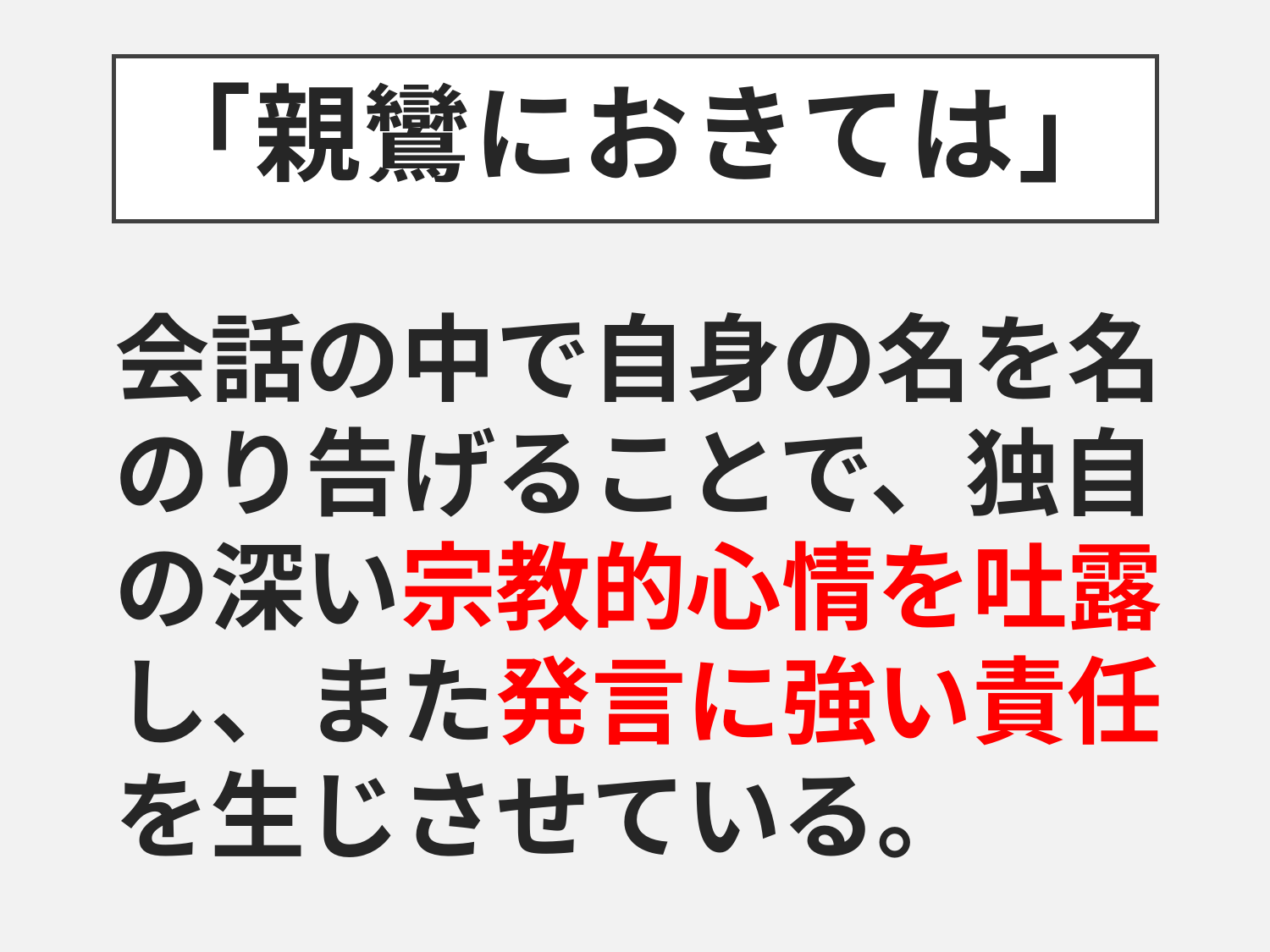

# 「親鸞におきては」
会話の中で自身の名を名のり告げることで、独自の深い宗教的心情を吐露し、また発言に強い責任を生じさせている。